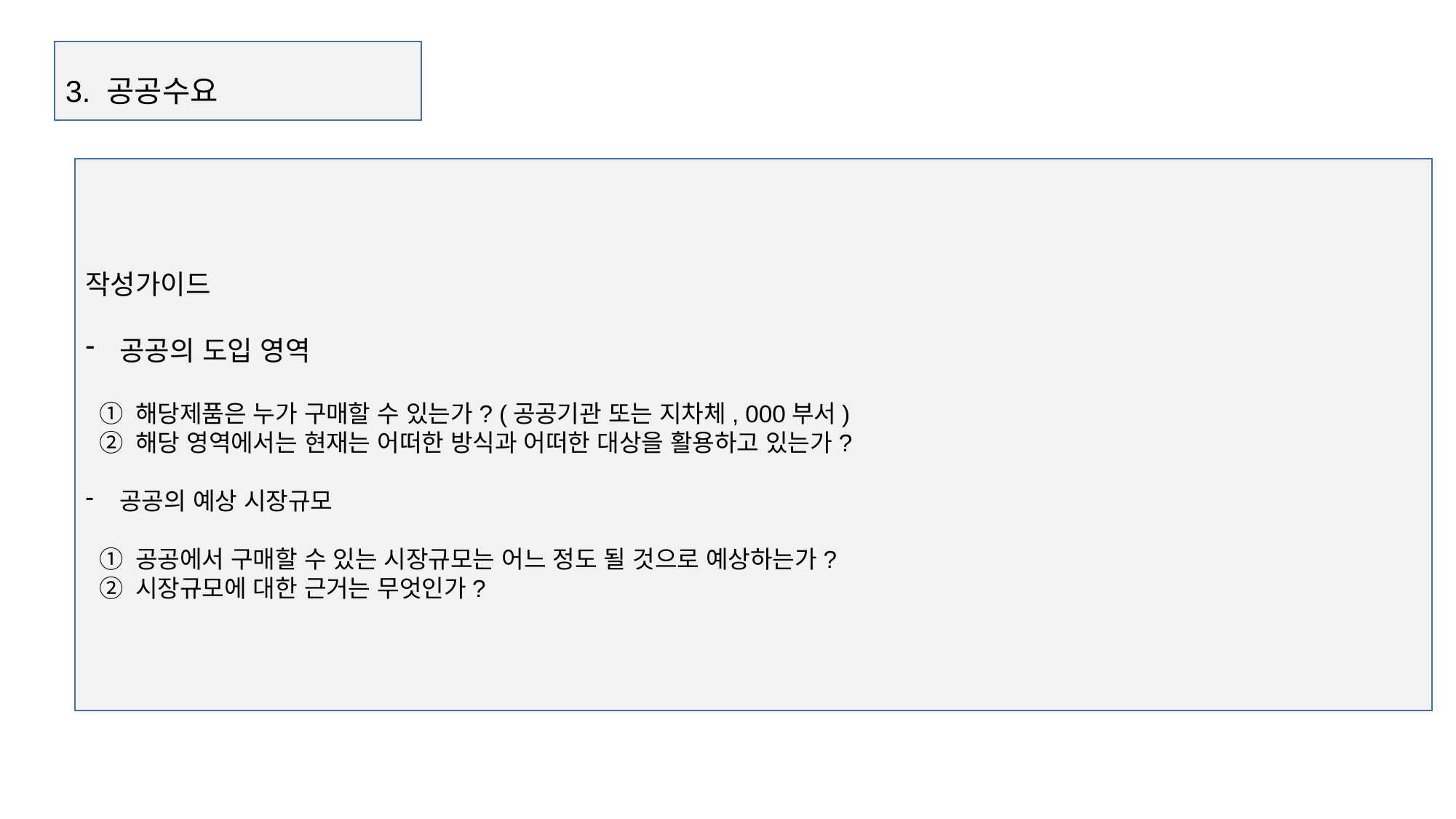

3. 공공수요
작성가이드

공공의 도입 영역

  ① 해당제품은 누가 구매할 수 있는가? (공공기관 또는 지차체, 000부서)
  ② 해당 영역에서는 현재는 어떠한 방식과 어떠한 대상을 활용하고 있는가?

공공의 예상 시장규모

  ① 공공에서 구매할 수 있는 시장규모는 어느 정도 될 것으로 예상하는가?
  ② 시장규모에 대한 근거는 무엇인가?